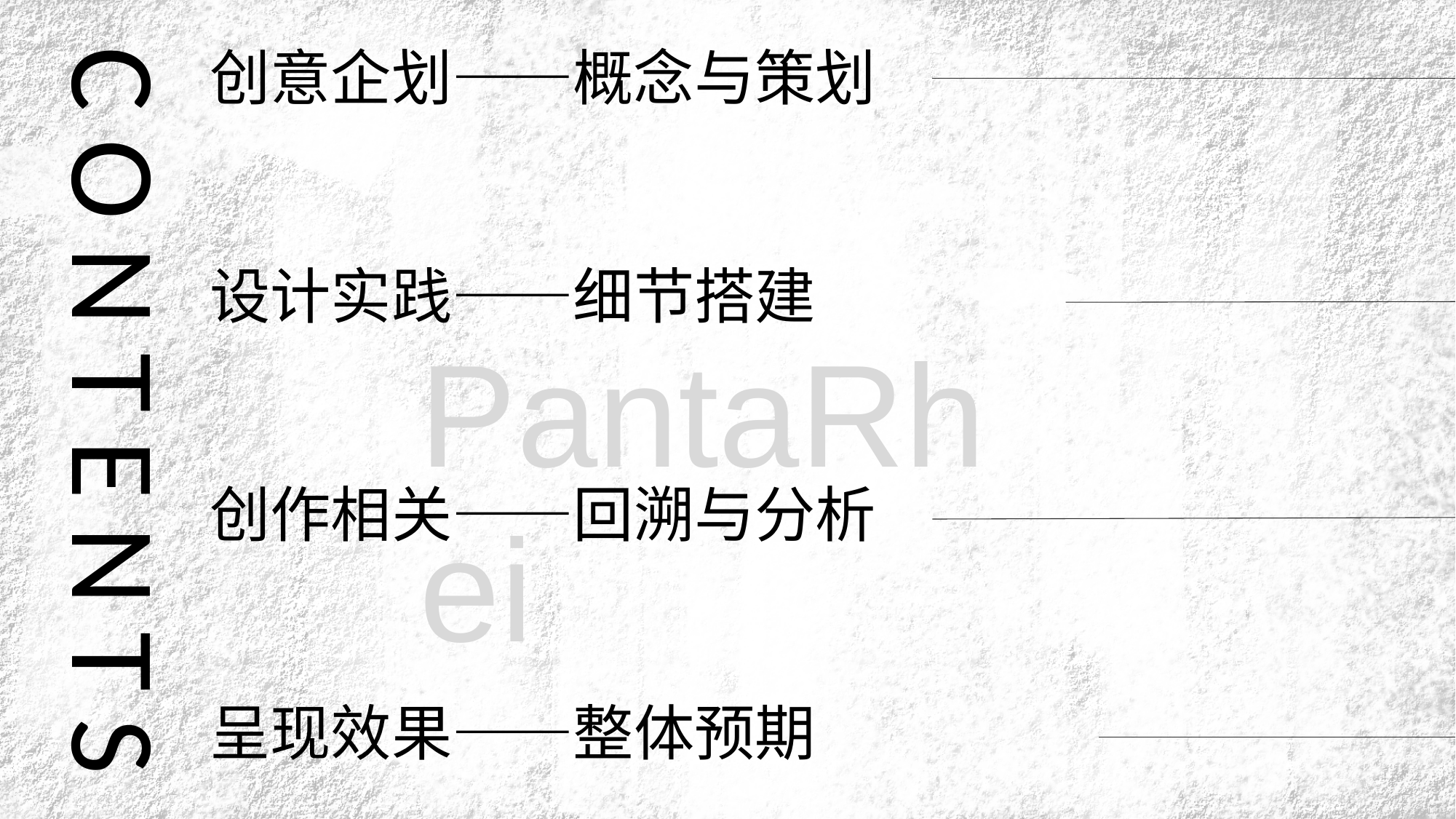

创意企划——概念与策划

设计实践——细节搭建

创作相关——回溯与分析

呈现效果——整体预期
C O N T E N T S
PantaRhei